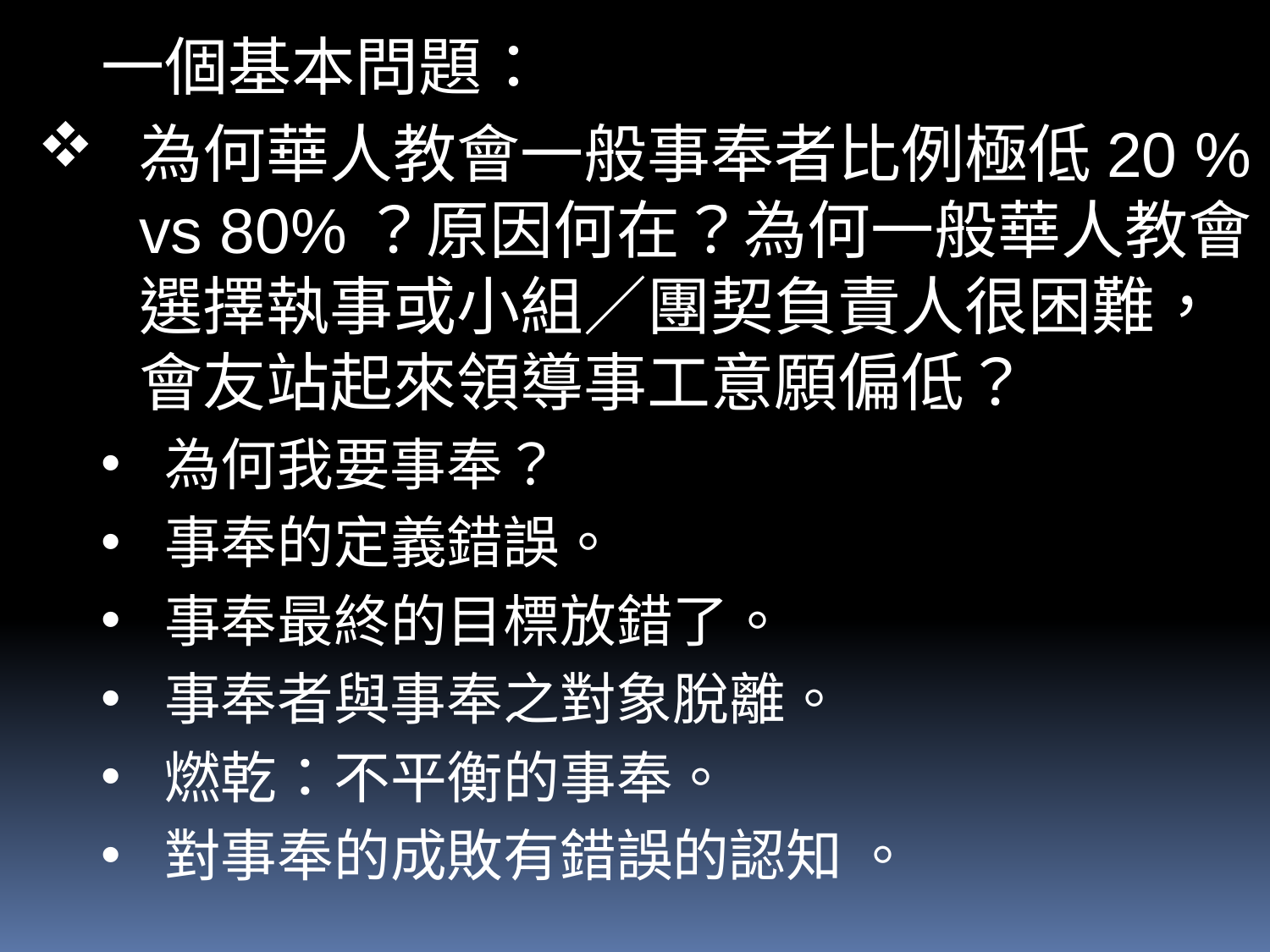

一個基本問題：
為何華人教會一般事奉者比例極低20 % vs 80%？原因何在？為何一般華人教會選擇執事或小組／團契負責人很困難，會友站起來領導事工意願偏低？
為何我要事奉？
事奉的定義錯誤。
事奉最終的目標放錯了。
事奉者與事奉之對象脫離。
燃乾：不平衡的事奉。
對事奉的成敗有錯誤的認知 。